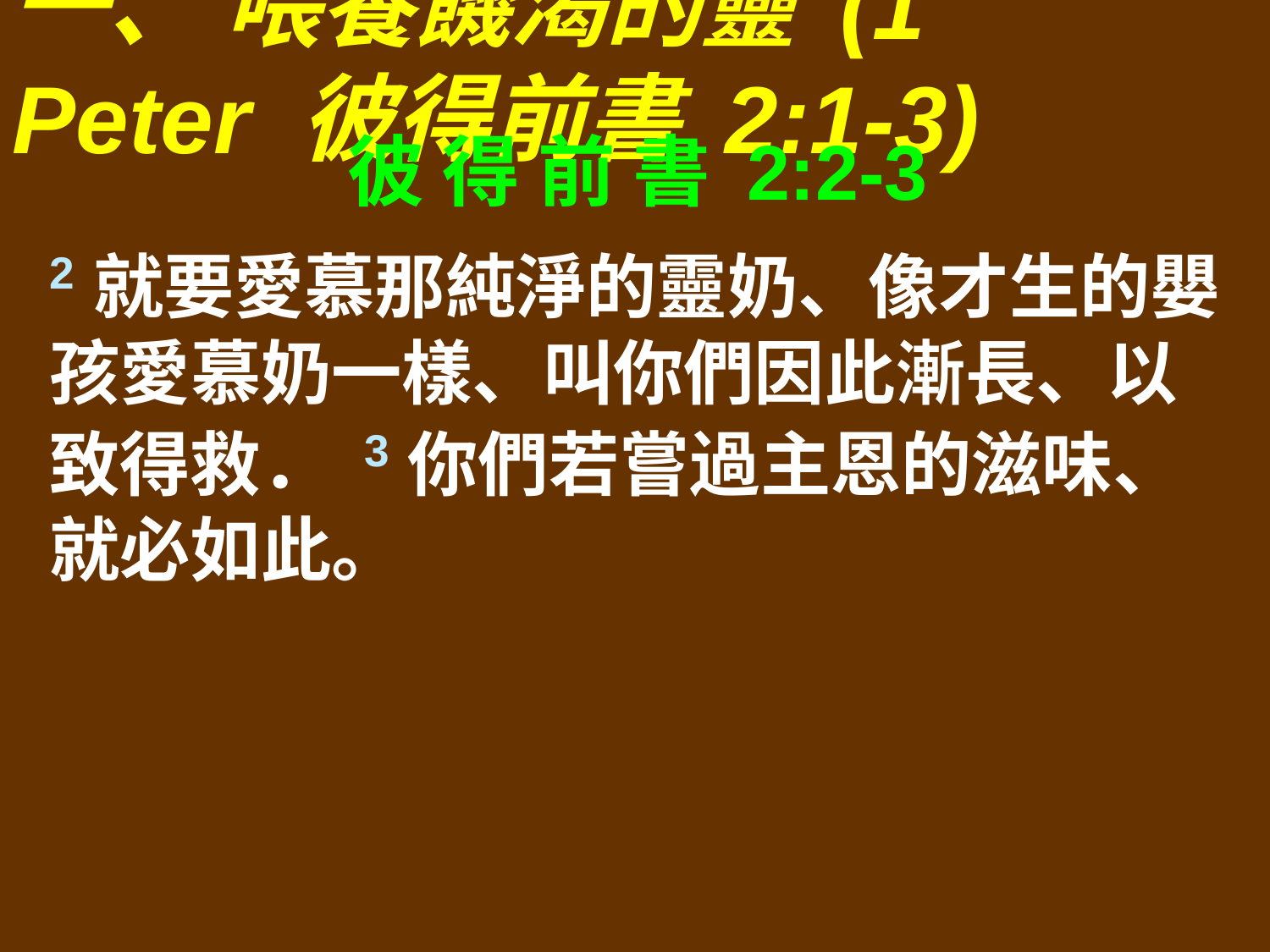

一、 喂養饑渴的靈 (1 Peter 彼得前書 2:1-3)
彼 得 前 書 2:2-3
2就要愛慕那純淨的靈奶、像才生的嬰孩愛慕奶一樣、叫你們因此漸長、以致得救． 3你們若嘗過主恩的滋味、就必如此。